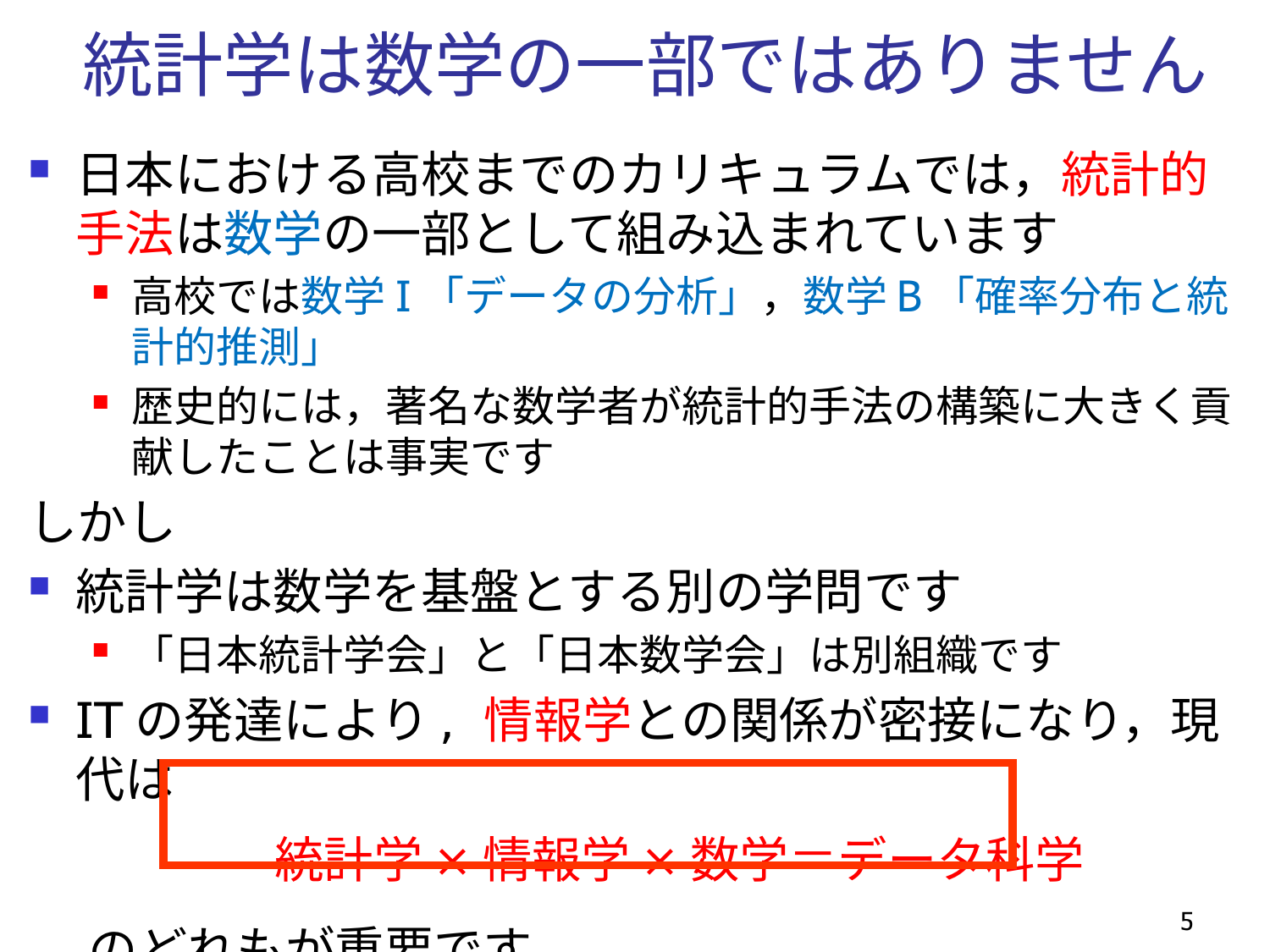

# 統計学は数学の一部ではありません
日本における高校までのカリキュラムでは，統計的手法は数学の一部として組み込まれています
高校では数学I「データの分析」，数学B「確率分布と統計的推測」
歴史的には，著名な数学者が統計的手法の構築に大きく貢献したことは事実です
しかし
統計学は数学を基盤とする別の学問です
「日本統計学会」と「日本数学会」は別組織です
ITの発達により, 情報学との関係が密接になり，現代は
　　　　　統計学×情報学×数学＝データ科学
　 のどれもが重要です

5